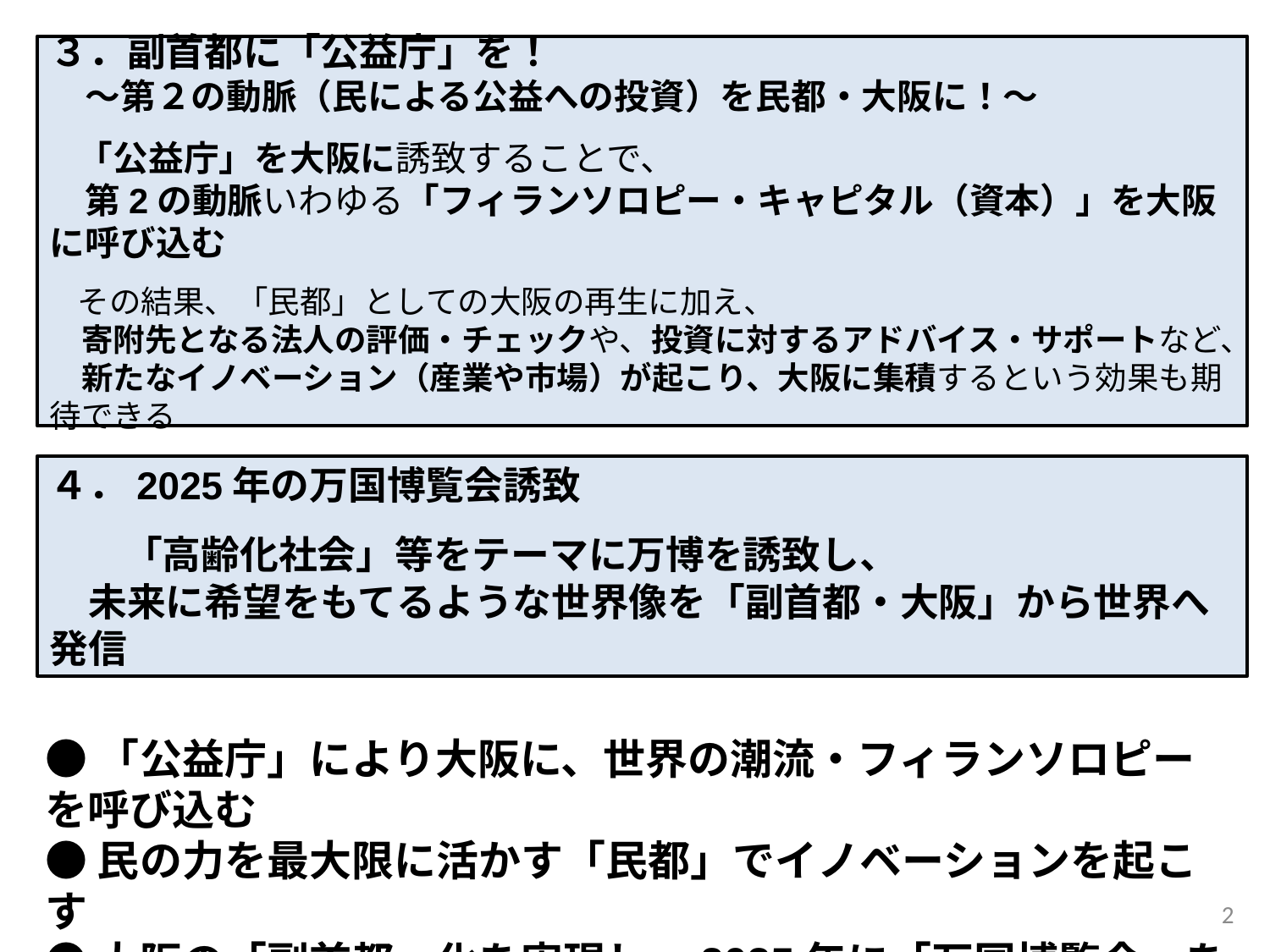

３．副首都に「公益庁」を！
　～第２の動脈（民による公益への投資）を民都・大阪に！～

　「公益庁」を大阪に誘致することで、
　第2の動脈いわゆる「フィランソロピー・キャピタル（資本）」を大阪に呼び込む

　その結果、「民都」としての大阪の再生に加え、
　寄附先となる法人の評価・チェックや、投資に対するアドバイス・サポートなど、
　新たなイノベーション（産業や市場）が起こり、大阪に集積するという効果も期待できる
４．2025年の万国博覧会誘致

　　「高齢化社会」等をテーマに万博を誘致し、
　未来に希望をもてるような世界像を「副首都・大阪」から世界へ発信
●「公益庁」により大阪に、世界の潮流・フィランソロピーを呼び込む
●民の力を最大限に活かす「民都」でイノベーションを起こす
●大阪の「副首都」化を実現し、2025年に「万国博覧会」を開催！

2